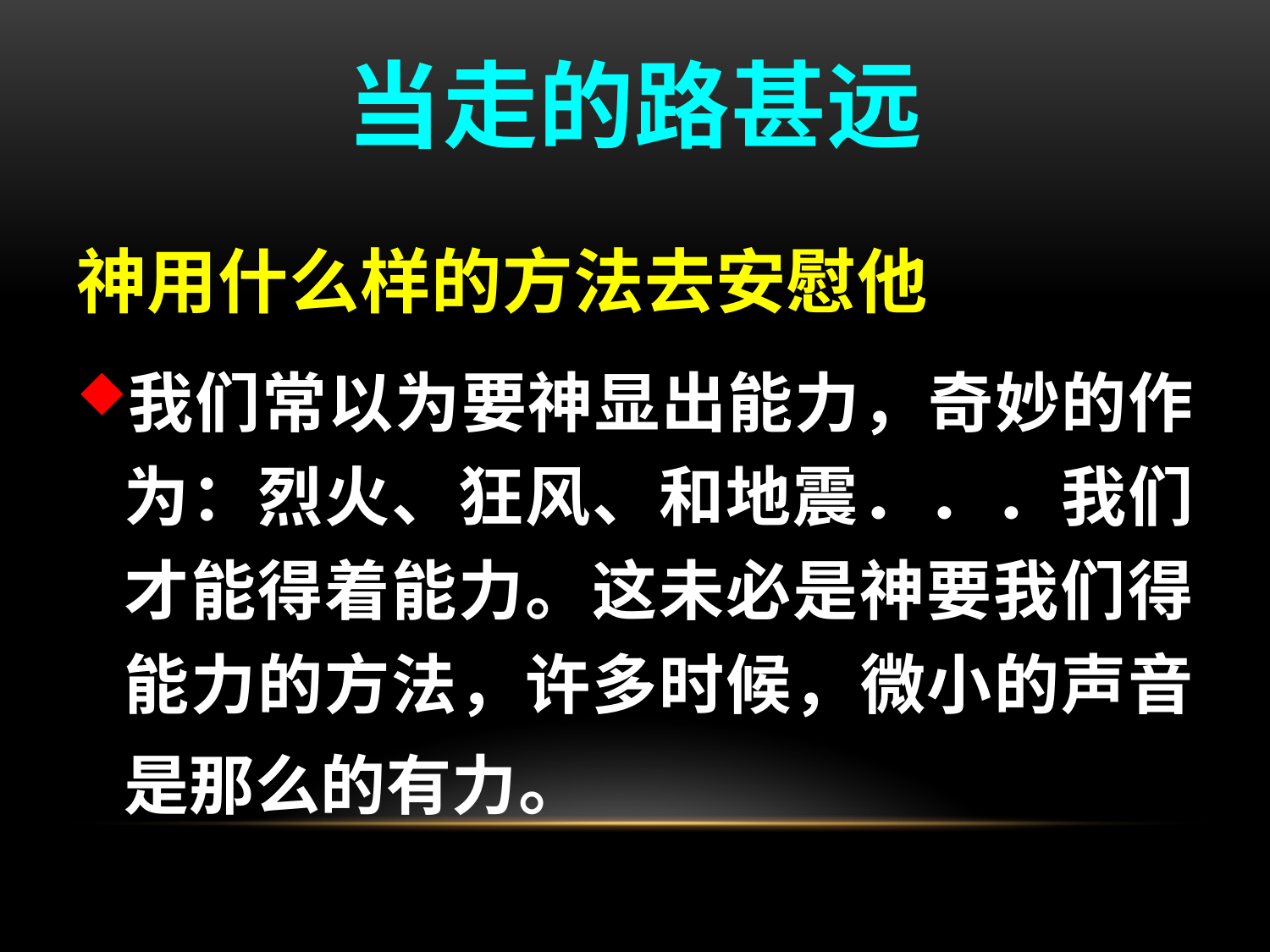

# 当走的路甚远
神用什么样的方法去安慰他
我们常以为要神显出能力，奇妙的作为：烈火、狂风、和地震．．．我们才能得着能力。这未必是神要我们得能力的方法，许多时候，微小的声音是那么的有力。